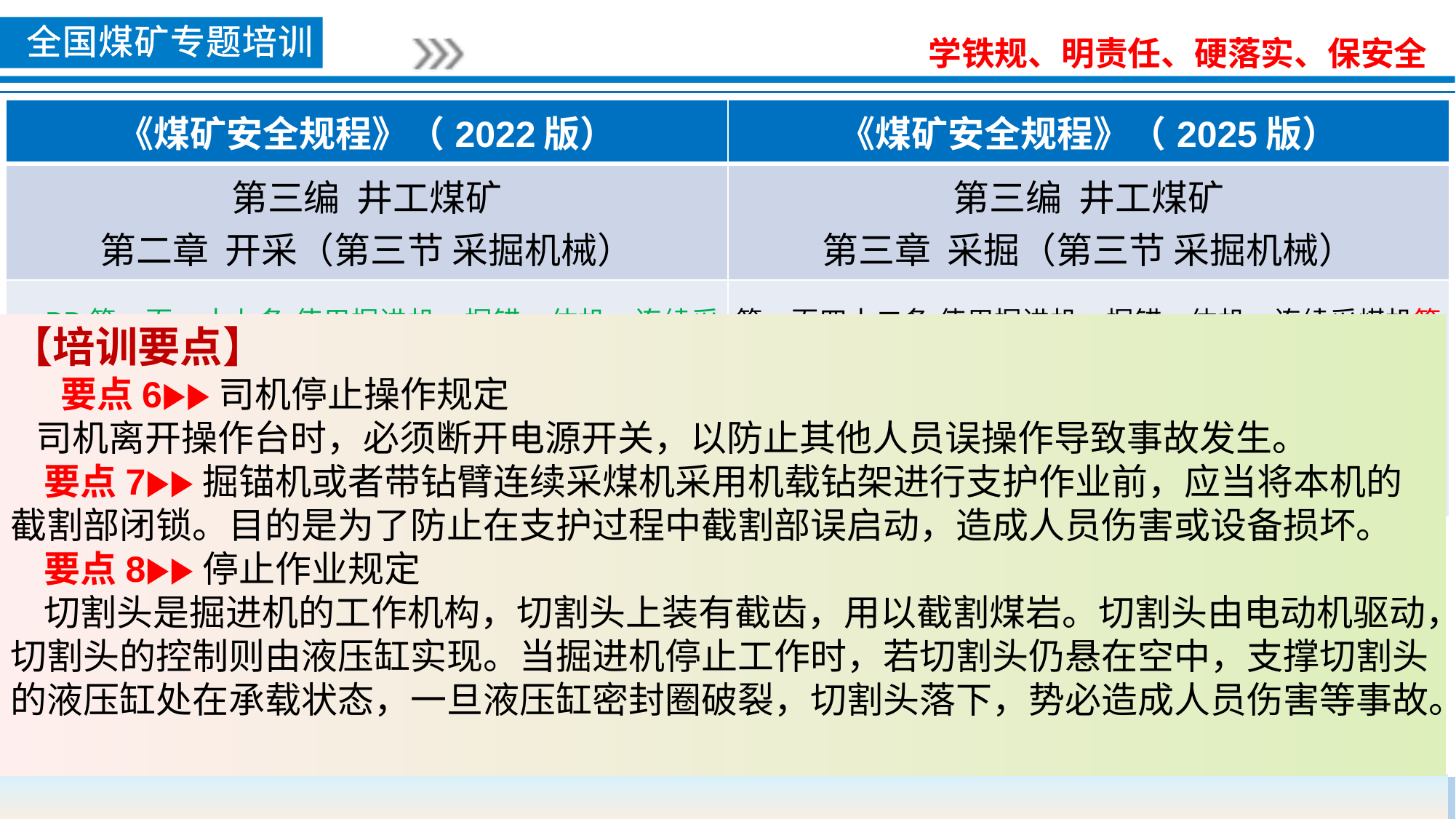

| 《煤矿安全规程》（2022版） | 《煤矿安全规程》（2025版） |
| --- | --- |
| 第三编 井工煤矿 第二章 开采（第三节 采掘机械） | 第三编 井工煤矿 第三章 采掘（第三节 采掘机械） |
| BB第一百一十九条 使用掘进机、掘锚一体机、连续采煤机掘进时，必须遵守下列规定： （七）停止工作和交班时，必须将切割头落地，并切断电源。 | 第一百四十二条 使用掘进机、掘锚一体机、连续采煤机等设备掘进时，必须遵守下列规定： （八）停止工作和交班时，必须将切割头落地，并切断电源。 |
【培训要点】
     要点6▶▶司机停止操作规定
  司机离开操作台时，必须断开电源开关，以防止其他人员误操作导致事故发生。
   要点7▶▶掘锚机或者带钻臂连续采煤机采用机载钻架进行支护作业前，应当将本机的截割部闭锁。目的是为了防止在支护过程中截割部误启动，造成人员伤害或设备损坏。
   要点8▶▶停止作业规定
   切割头是掘进机的工作机构，切割头上装有截齿，用以截割煤岩。切割头由电动机驱动，切割头的控制则由液压缸实现。当掘进机停止工作时，若切割头仍悬在空中，支撑切割头的液压缸处在承载状态，一旦液压缸密封圈破裂，切割头落下，势必造成人员伤害等事故。